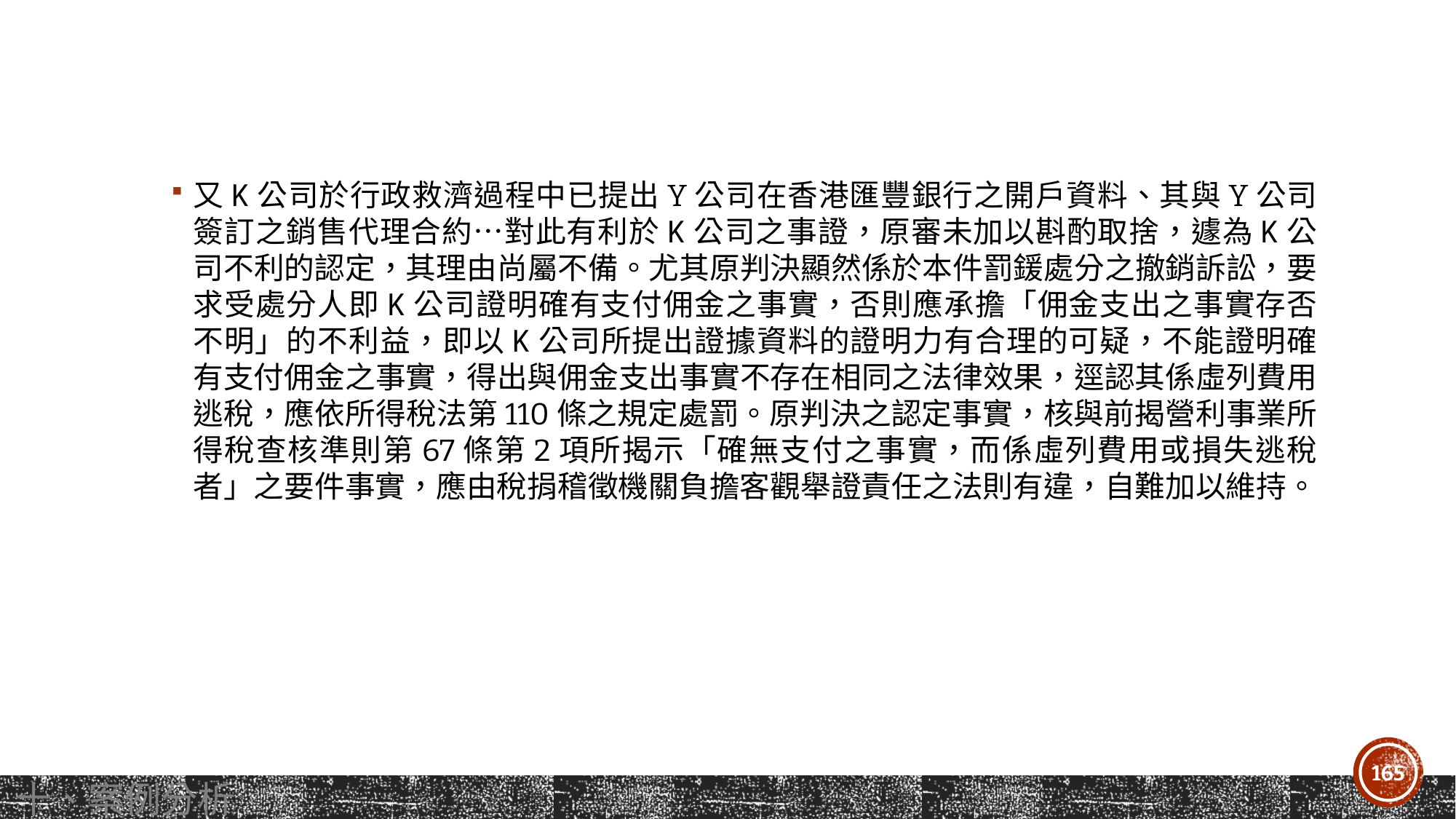

#
又K公司於行政救濟過程中已提出Y公司在香港匯豐銀行之開戶資料、其與Y公司簽訂之銷售代理合約…對此有利於K公司之事證，原審未加以斟酌取捨，遽為K公司不利的認定，其理由尚屬不備。尤其原判決顯然係於本件罰鍰處分之撤銷訴訟，要求受處分人即K公司證明確有支付佣金之事實，否則應承擔「佣金支出之事實存否不明」的不利益，即以K公司所提出證據資料的證明力有合理的可疑，不能證明確有支付佣金之事實，得出與佣金支出事實不存在相同之法律效果，逕認其係虛列費用逃稅，應依所得稅法第110條之規定處罰。原判決之認定事實，核與前揭營利事業所得稅查核準則第67條第2項所揭示「確無支付之事實，而係虛列費用或損失逃稅者」之要件事實，應由稅捐稽徵機關負擔客觀舉證責任之法則有違，自難加以維持。
165